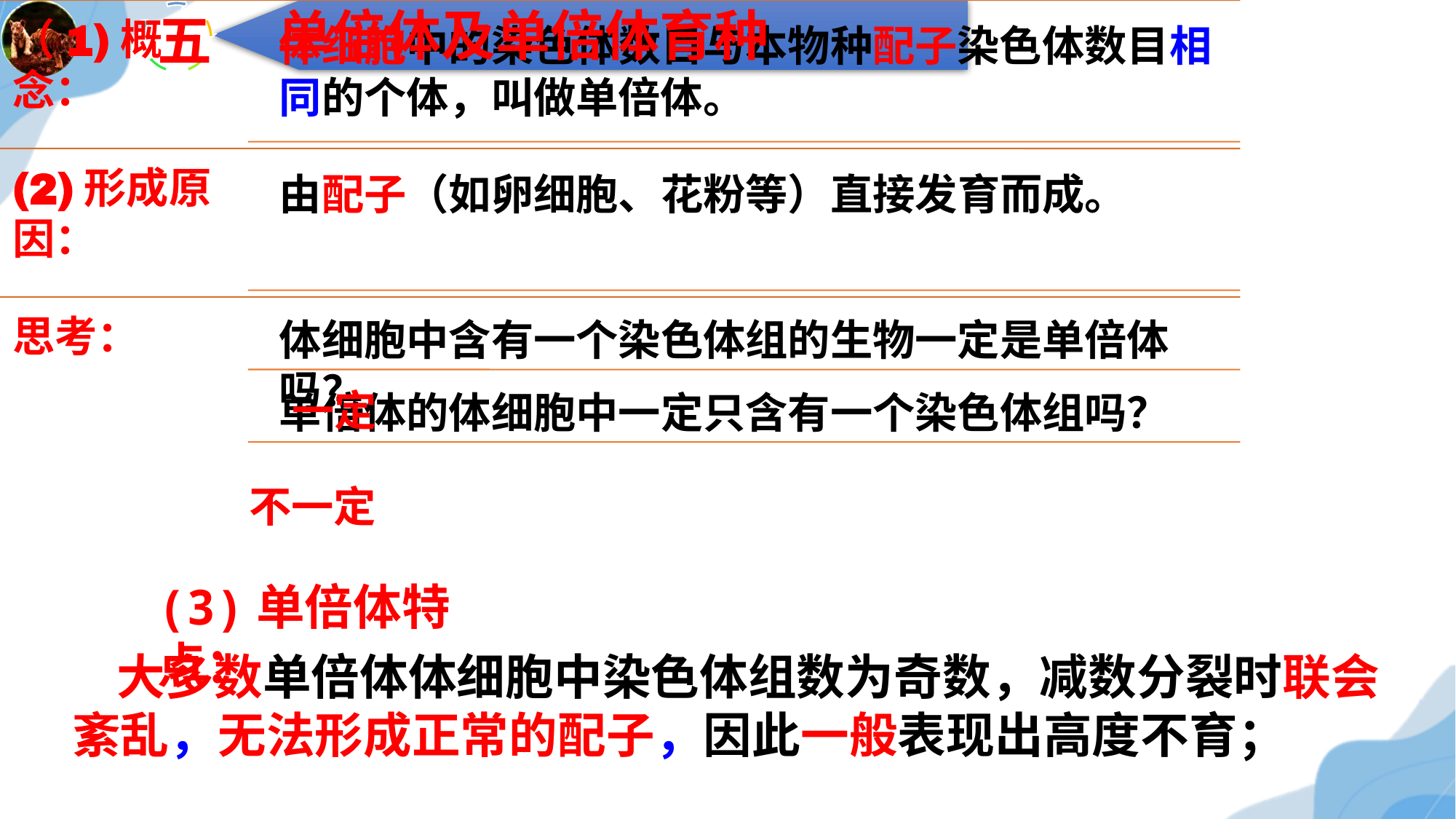

单倍体及单倍体育种
五
（1)概念：
体细胞中的染色体数目与本物种配子染色体数目相同的个体，叫做单倍体。
(2)形成原因：
由配子（如卵细胞、花粉等）直接发育而成。
思考：
体细胞中含有一个染色体组的生物一定是单倍体吗？
单倍体的体细胞中一定只含有一个染色体组吗？
一定
不一定
(3)单倍体特点：
   大多数单倍体体细胞中染色体组数为奇数，减数分裂时联会紊乱，无法形成正常的配子，因此一般表现出高度不育；